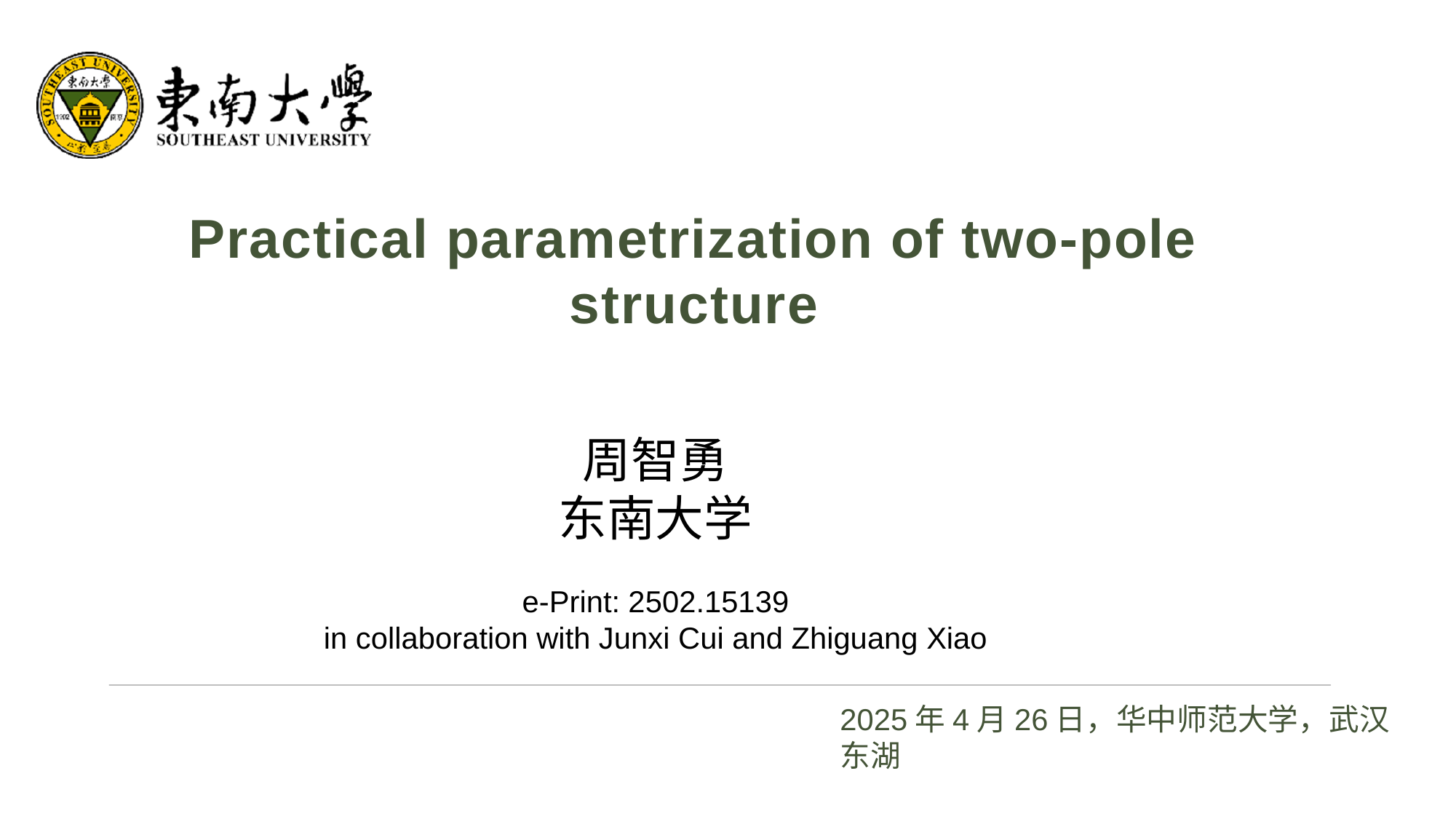

Practical parametrization of two-pole structure
周智勇
东南大学

e-Print: 2502.15139
in collaboration with Junxi Cui and Zhiguang Xiao
2025年4月26日，华中师范大学，武汉东湖